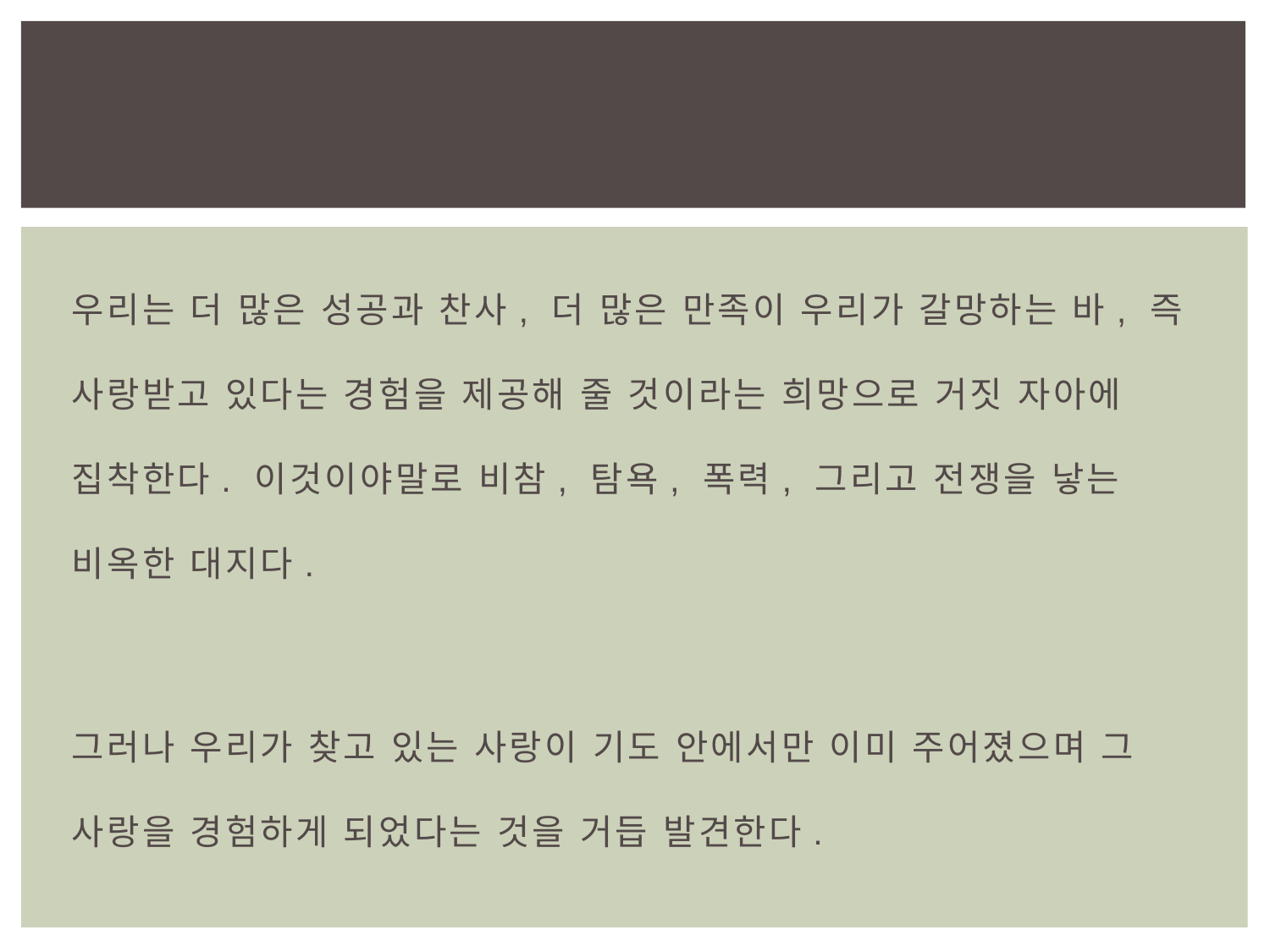

#
우리는 더 많은 성공과 찬사, 더 많은 만족이 우리가 갈망하는 바, 즉 사랑받고 있다는 경험을 제공해 줄 것이라는 희망으로 거짓 자아에 집착한다. 이것이야말로 비참, 탐욕, 폭력, 그리고 전쟁을 낳는 비옥한 대지다.

그러나 우리가 찾고 있는 사랑이 기도 안에서만 이미 주어졌으며 그 사랑을 경험하게 되었다는 것을 거듭 발견한다.